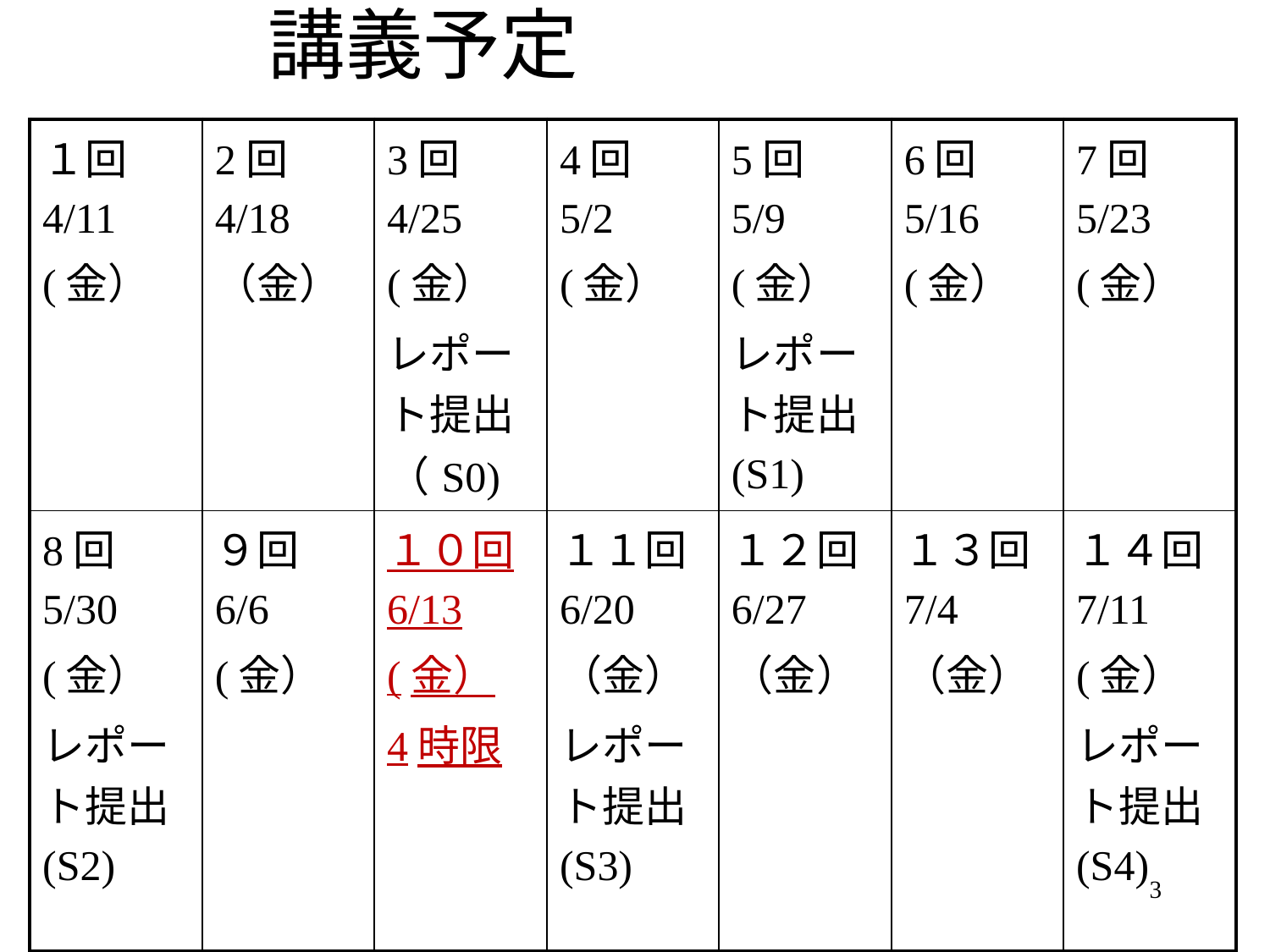

# 講義予定
| １回 4/11 (金） | 2回 4/18 （金） | 3回 4/25 (金） レポート提出（S0) | 4回 5/2 (金） | 5回 5/9 (金） レポート提出 (S1) | 6回 5/16 (金） | 7回 5/23 (金） |
| --- | --- | --- | --- | --- | --- | --- |
| 8回 5/30 (金） レポート提出 (S2) | ９回 6/6 (金） | １０回 6/13 (金） 4時限 | １１回 6/20 （金） レポート提出 (S3) | １２回 6/27 （金） | １３回 7/4 （金） | １４回 7/11 (金） レポート提出 (S4) |
3